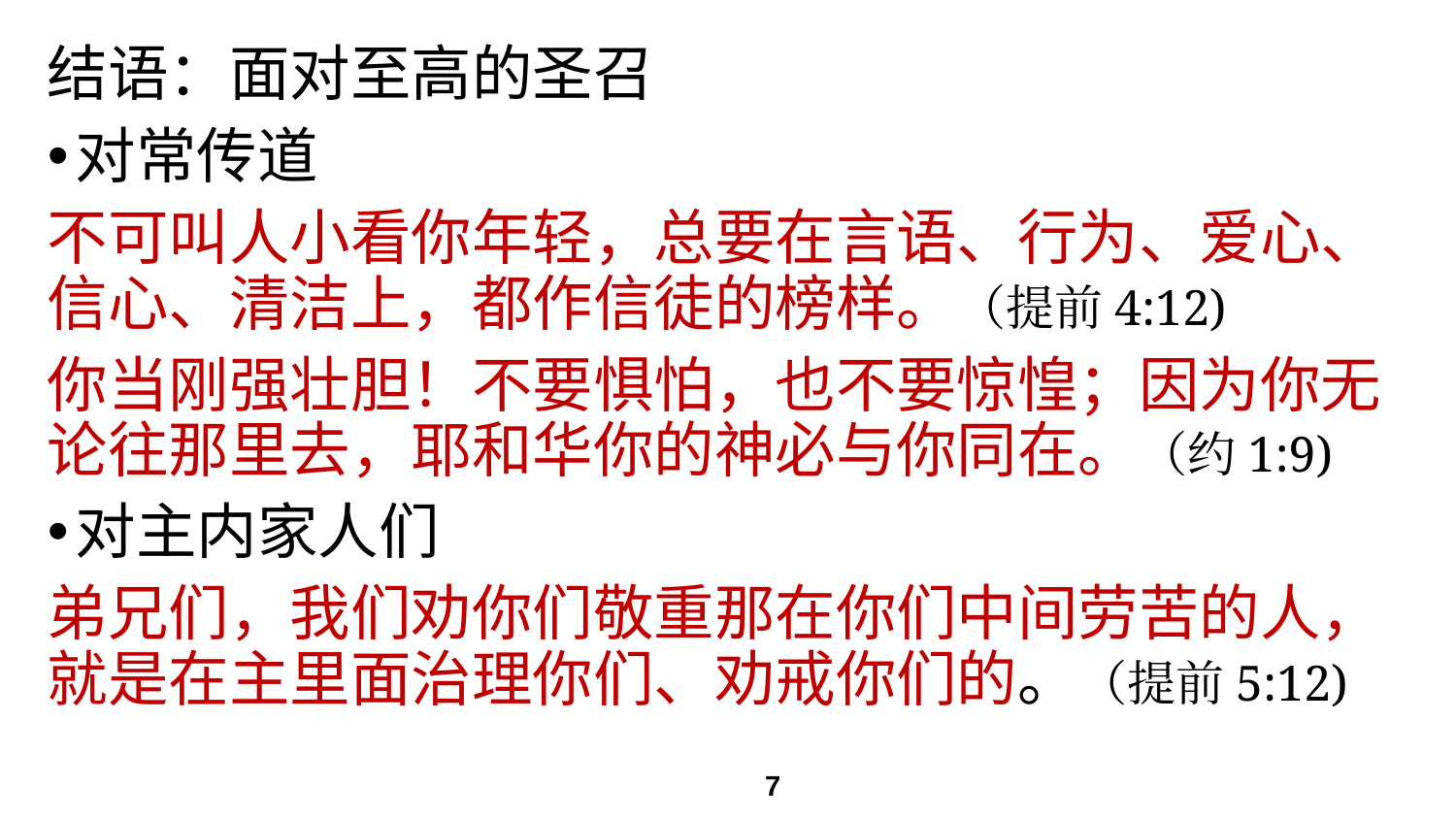

# 结语：面对至高的圣召
对常传道
不可叫人小看你年轻，总要在言语、行为、爱心、信心、清洁上，都作信徒的榜样。（提前4:12)
你当刚强壮胆！不要惧怕，也不要惊惶；因为你无论往那里去，耶和华你的神必与你同在。（约1:9)
对主内家人们
弟兄们，我们劝你们敬重那在你们中间劳苦的人，就是在主里面治理你们、劝戒你们的。（提前5:12)
7